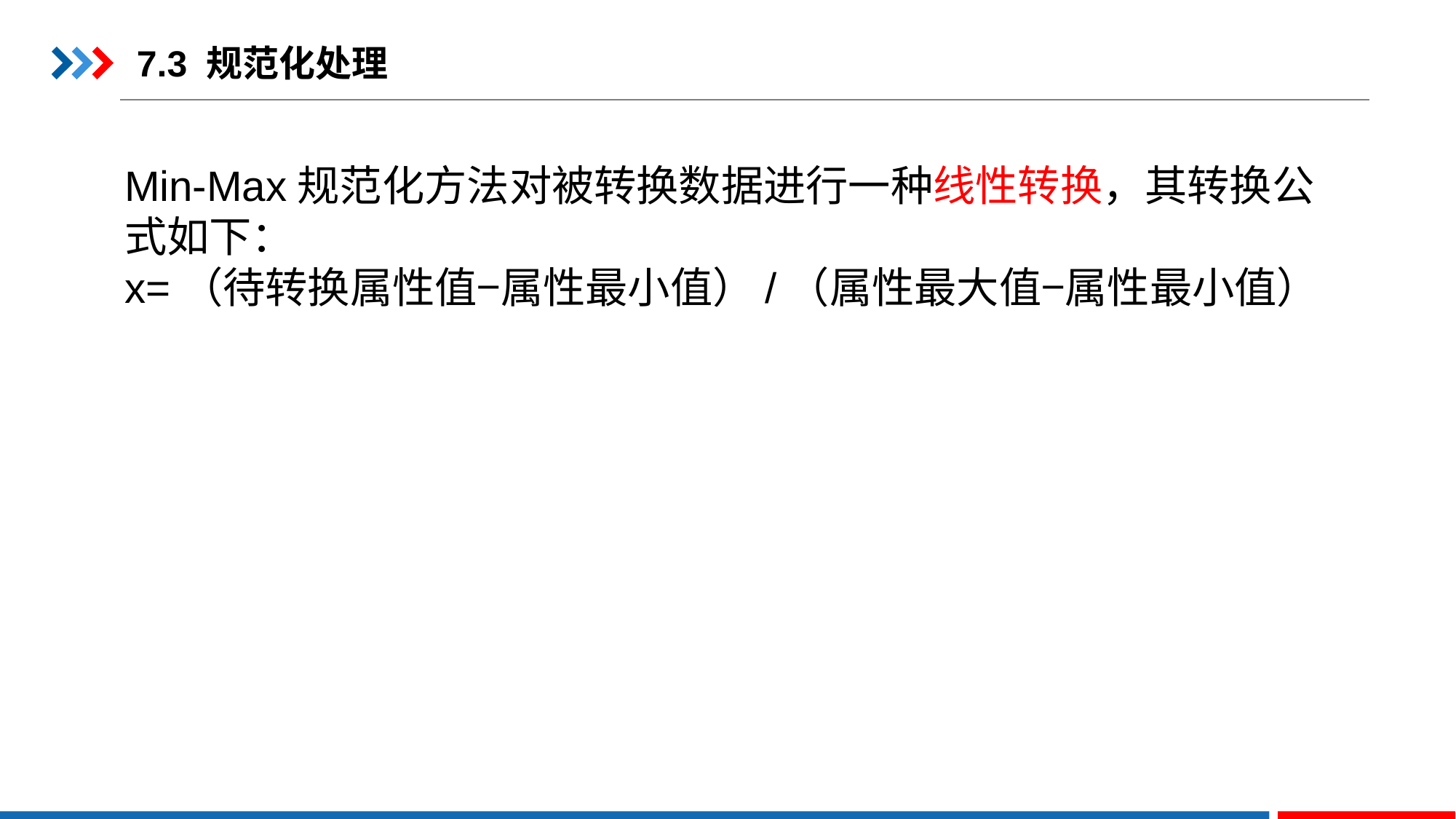

7.3 规范化处理
Min-Max规范化方法对被转换数据进行一种线性转换，其转换公式如下：
x=（待转换属性值−属性最小值）/（属性最大值−属性最小值）